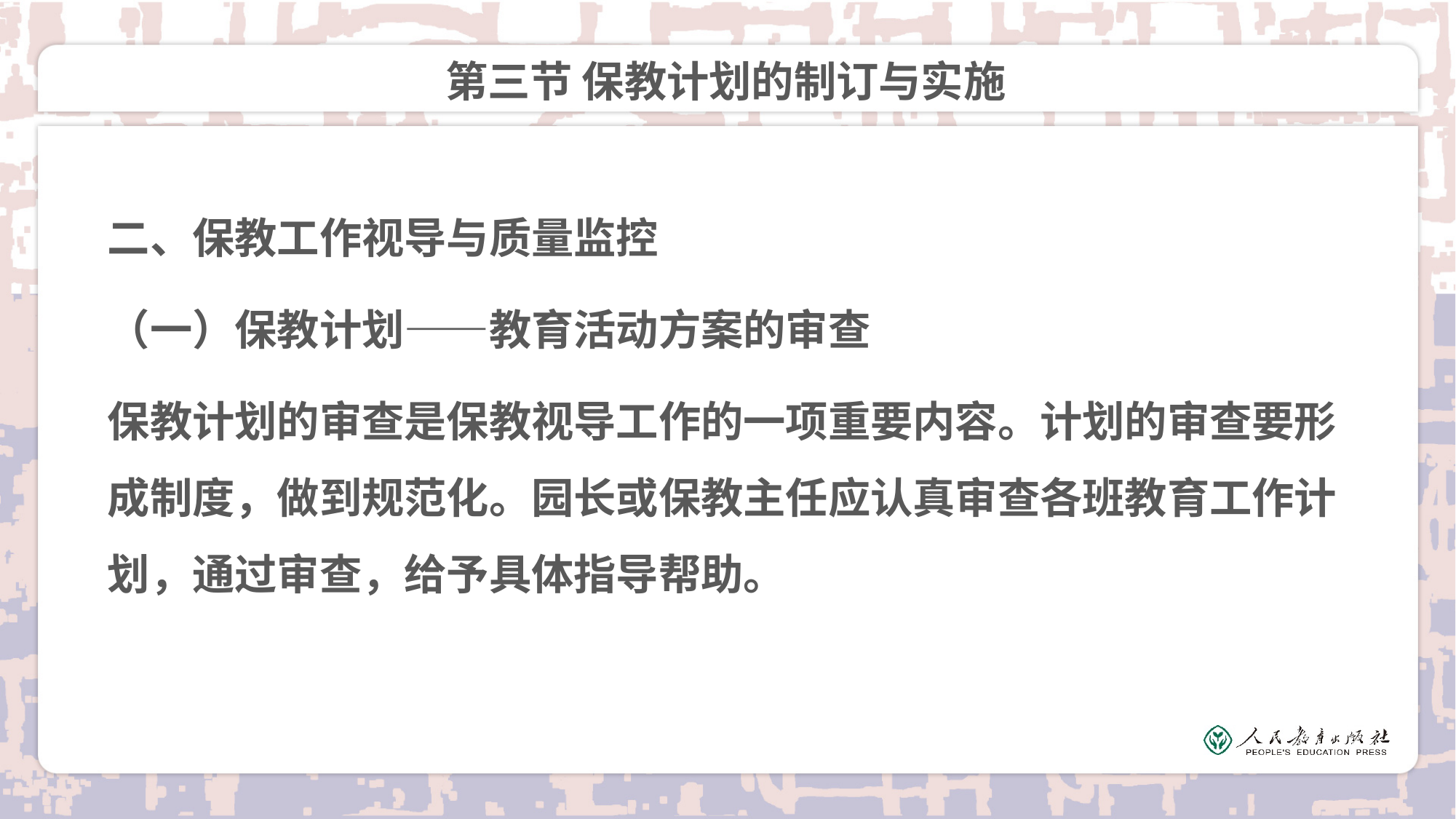

# 第三节 保教计划的制订与实施
二、保教工作视导与质量监控
（一）保教计划——教育活动方案的审查
保教计划的审查是保教视导工作的一项重要内容。计划的审查要形成制度，做到规范化。园长或保教主任应认真审查各班教育工作计划，通过审查，给予具体指导帮助。